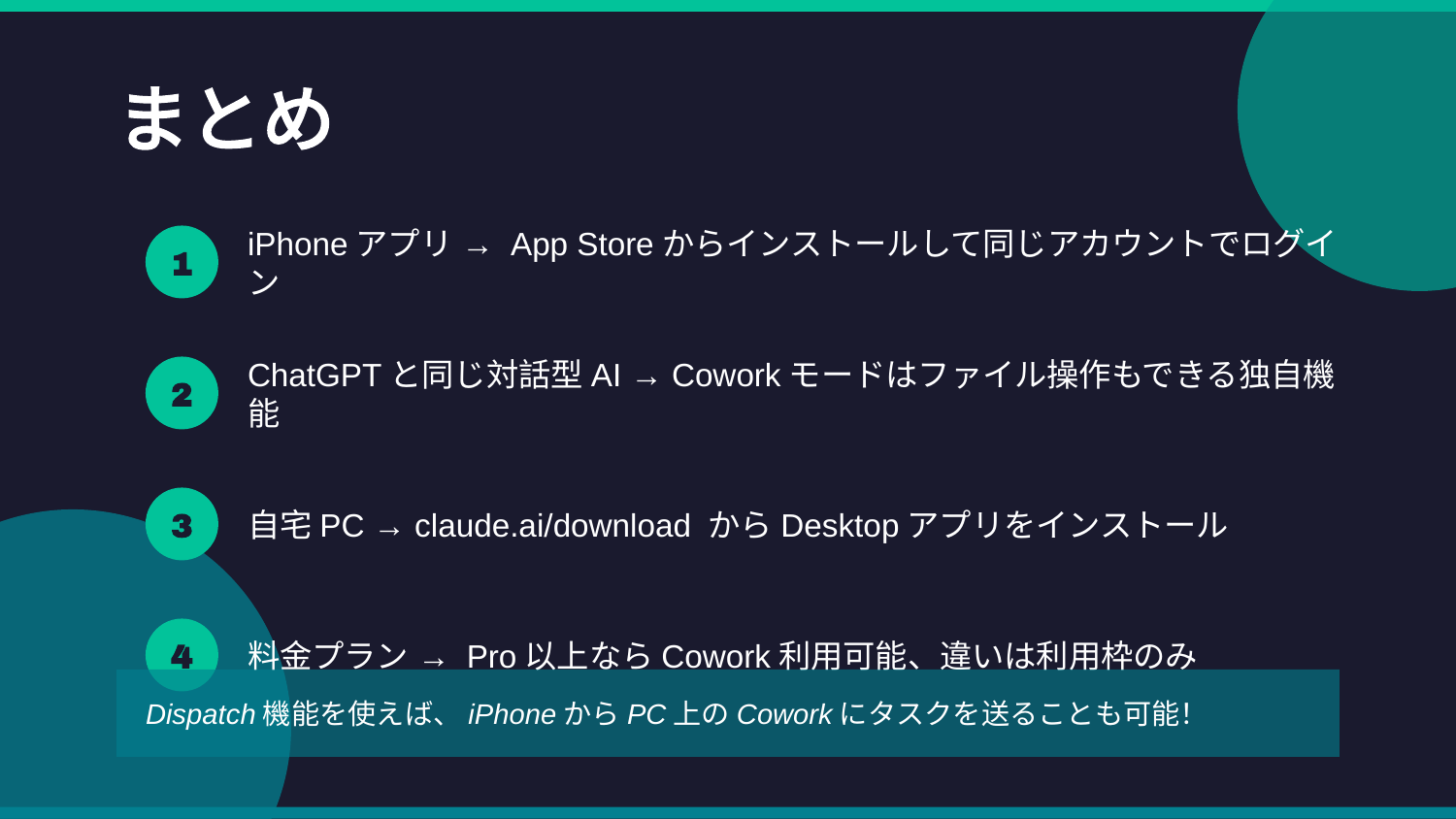

まとめ
iPhoneアプリ → App Storeからインストールして同じアカウントでログイン

1
ChatGPTと同じ対話型AI → Coworkモードはファイル操作もできる独自機能

2
自宅PC → claude.ai/download からDesktopアプリをインストール

3

料金プラン → Pro以上ならCowork利用可能、違いは利用枠のみ

4

Dispatch機能を使えば、iPhoneからPC上のCoworkにタスクを送ることも可能！